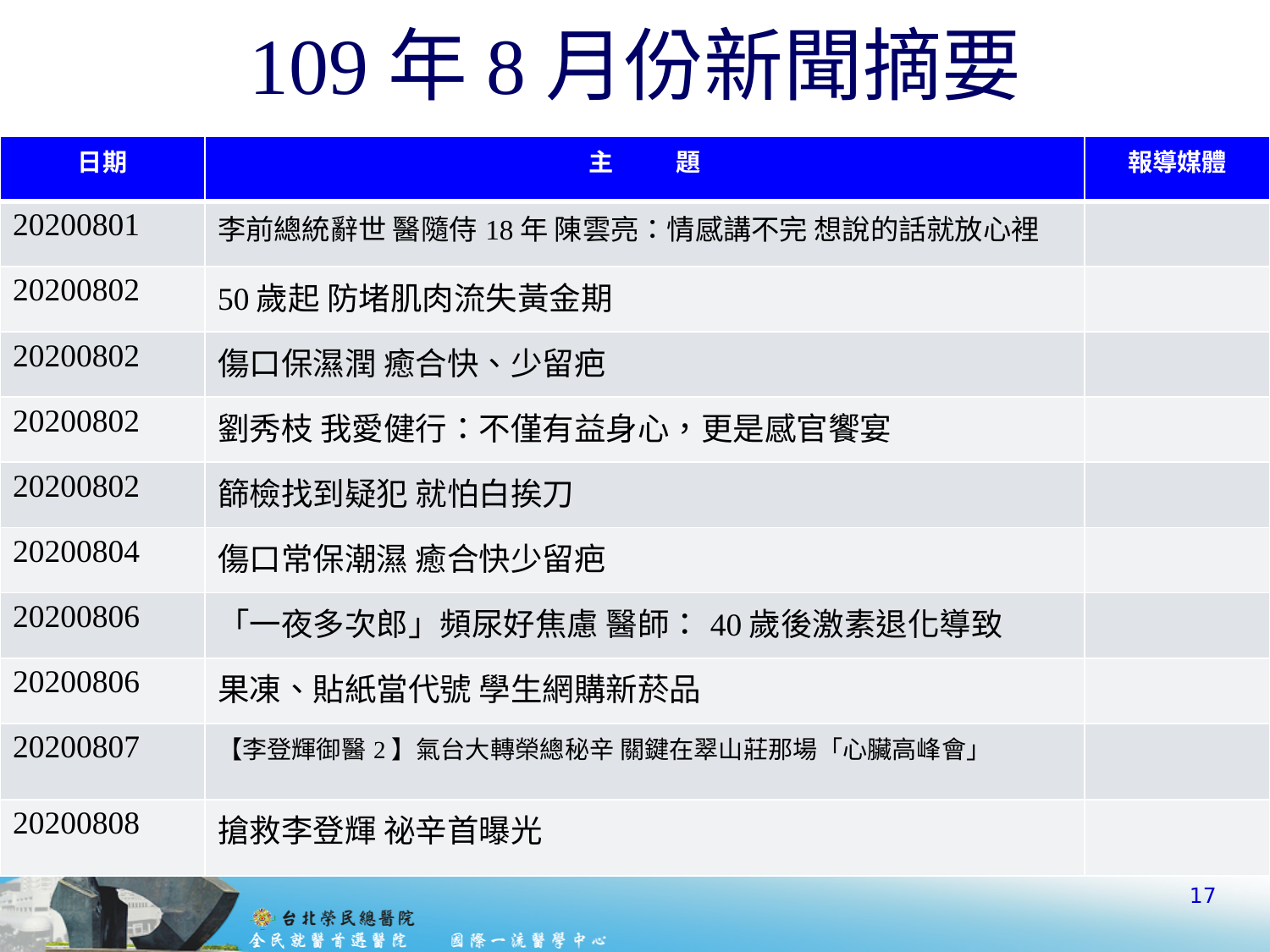

# 109年8月份新聞摘要
| 日期 | 主 題 | 報導媒體 |
| --- | --- | --- |
| 20200801 | 李前總統辭世 醫隨侍18年 陳雲亮：情感講不完 想說的話就放心裡 |  |
| 20200802 | 50歲起 防堵肌肉流失黃金期 |  |
| 20200802 | 傷口保濕潤 癒合快、少留疤 |  |
| 20200802 | 劉秀枝 我愛健行：不僅有益身心，更是感官饗宴 |  |
| 20200802 | 篩檢找到疑犯 就怕白挨刀 |  |
| 20200804 | 傷口常保潮濕 癒合快少留疤 |  |
| 20200806 | 「一夜多次郎」頻尿好焦慮 醫師：40歲後激素退化導致 |  |
| 20200806 | 果凍、貼紙當代號 學生網購新菸品 |  |
| 20200807 | 【李登輝御醫2】氣台大轉榮總秘辛 關鍵在翠山莊那場「心臟高峰會」 |  |
| 20200808 | 搶救李登輝 祕辛首曝光 |  |
17